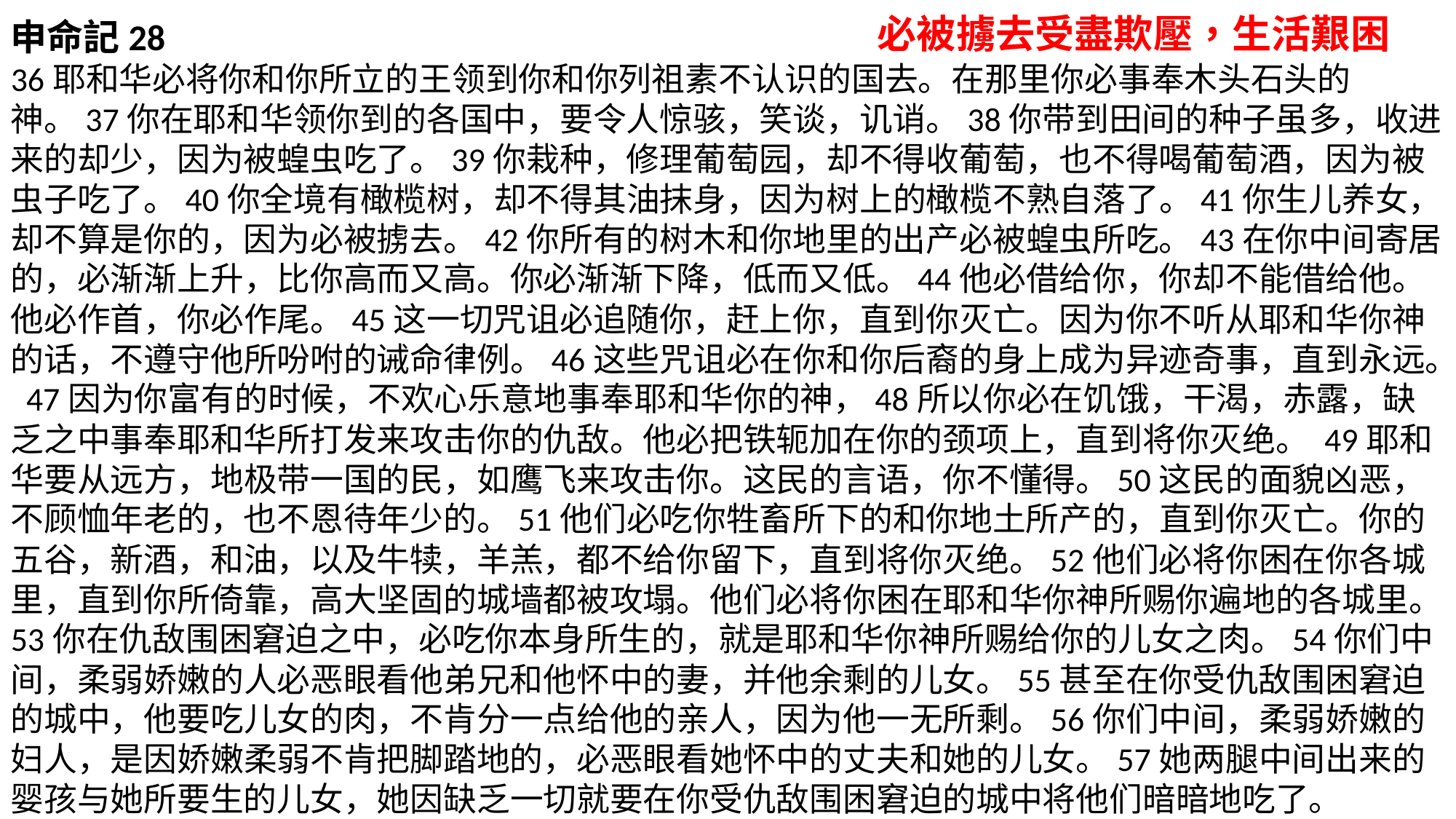

必被擄去受盡欺壓，生活艱困
申命記28
36耶和华必将你和你所立的王领到你和你列祖素不认识的国去。在那里你必事奉木头石头的神。37你在耶和华领你到的各国中，要令人惊骇，笑谈，讥诮。38你带到田间的种子虽多，收进来的却少，因为被蝗虫吃了。39你栽种，修理葡萄园，却不得收葡萄，也不得喝葡萄酒，因为被虫子吃了。40你全境有橄榄树，却不得其油抹身，因为树上的橄榄不熟自落了。41你生儿养女，却不算是你的，因为必被掳去。42你所有的树木和你地里的出产必被蝗虫所吃。43在你中间寄居的，必渐渐上升，比你高而又高。你必渐渐下降，低而又低。44他必借给你，你却不能借给他。他必作首，你必作尾。45这一切咒诅必追随你，赶上你，直到你灭亡。因为你不听从耶和华你神的话，不遵守他所吩咐的诫命律例。46这些咒诅必在你和你后裔的身上成为异迹奇事，直到永远。 47因为你富有的时候，不欢心乐意地事奉耶和华你的神，48所以你必在饥饿，干渴，赤露，缺乏之中事奉耶和华所打发来攻击你的仇敌。他必把铁轭加在你的颈项上，直到将你灭绝。 49耶和华要从远方，地极带一国的民，如鹰飞来攻击你。这民的言语，你不懂得。50这民的面貌凶恶，不顾恤年老的，也不恩待年少的。51他们必吃你牲畜所下的和你地土所产的，直到你灭亡。你的五谷，新酒，和油，以及牛犊，羊羔，都不给你留下，直到将你灭绝。52他们必将你困在你各城里，直到你所倚靠，高大坚固的城墙都被攻塌。他们必将你困在耶和华你神所赐你遍地的各城里。53你在仇敌围困窘迫之中，必吃你本身所生的，就是耶和华你神所赐给你的儿女之肉。54你们中间，柔弱娇嫩的人必恶眼看他弟兄和他怀中的妻，并他余剩的儿女。55甚至在你受仇敌围困窘迫的城中，他要吃儿女的肉，不肯分一点给他的亲人，因为他一无所剩。56你们中间，柔弱娇嫩的妇人，是因娇嫩柔弱不肯把脚踏地的，必恶眼看她怀中的丈夫和她的儿女。57她两腿中间出来的婴孩与她所要生的儿女，她因缺乏一切就要在你受仇敌围困窘迫的城中将他们暗暗地吃了。